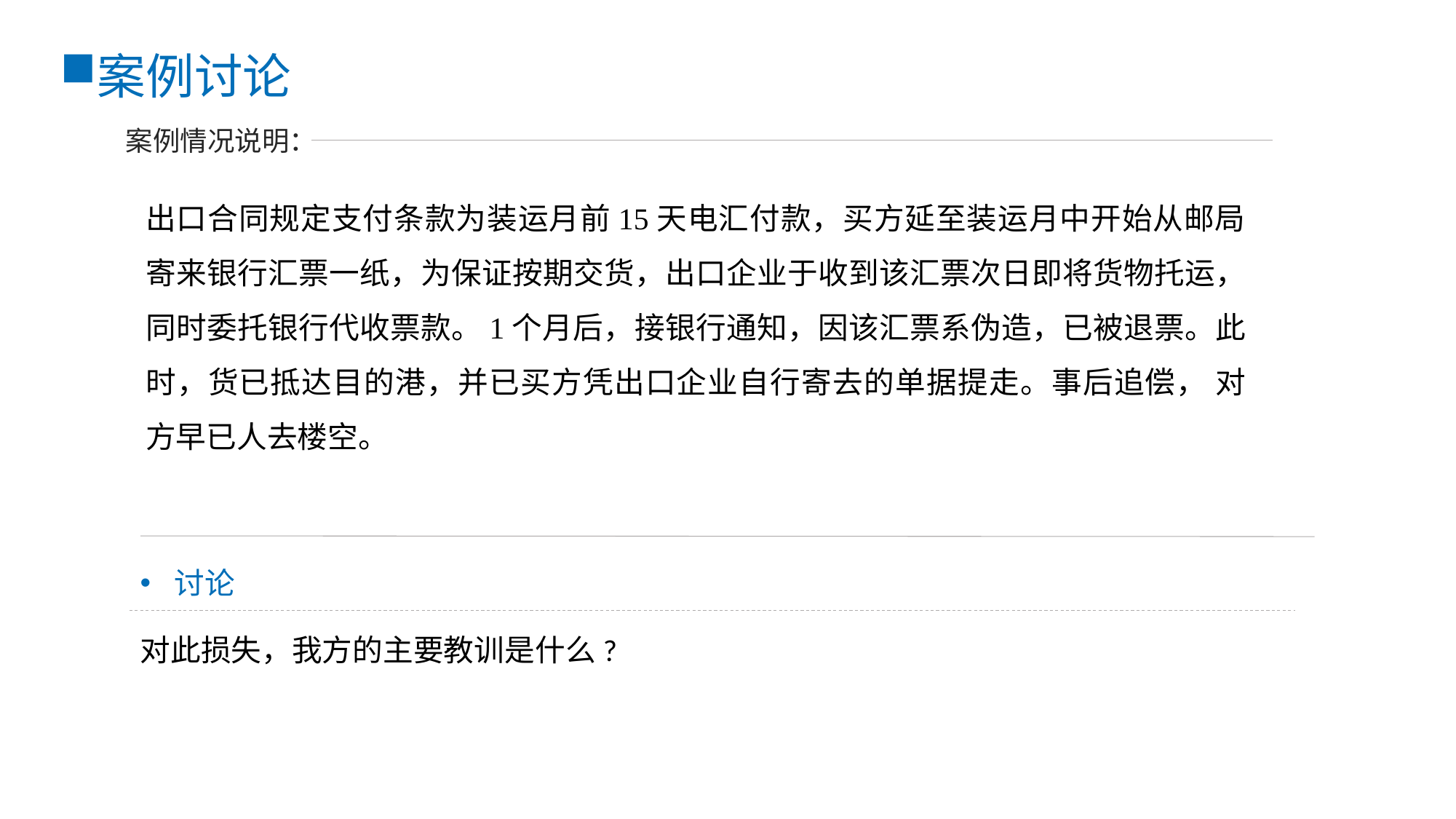

案例讨论
案例情况说明：
出口合同规定支付条款为装运月前15天电汇付款，买方延至装运月中开始从邮局寄来银行汇票一纸，为保证按期交货，出口企业于收到该汇票次日即将货物托运，同时委托银行代收票款。1个月后，接银行通知，因该汇票系伪造，已被退票。此时，货已抵达目的港，并已买方凭出口企业自行寄去的单据提走。事后追偿， 对方早已人去楼空。
讨论
对此损失，我方的主要教训是什么?